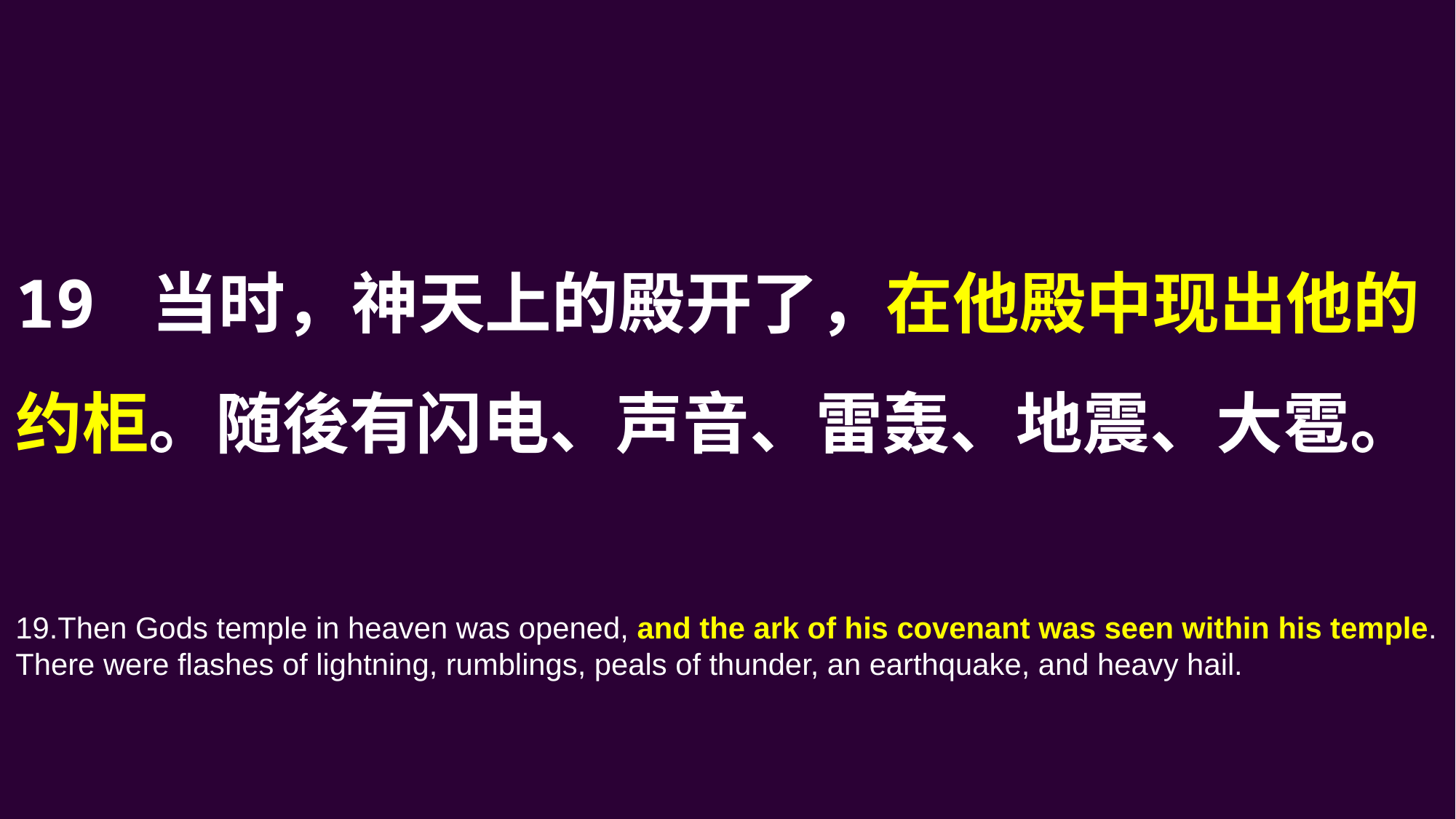

19 当时，神天上的殿开了，在他殿中现出他的约柜。随後有闪电、声音、雷轰、地震、大雹。

19.Then Gods temple in heaven was opened, and the ark of his covenant was seen within his temple. There were flashes of lightning, rumblings, peals of thunder, an earthquake, and heavy hail.